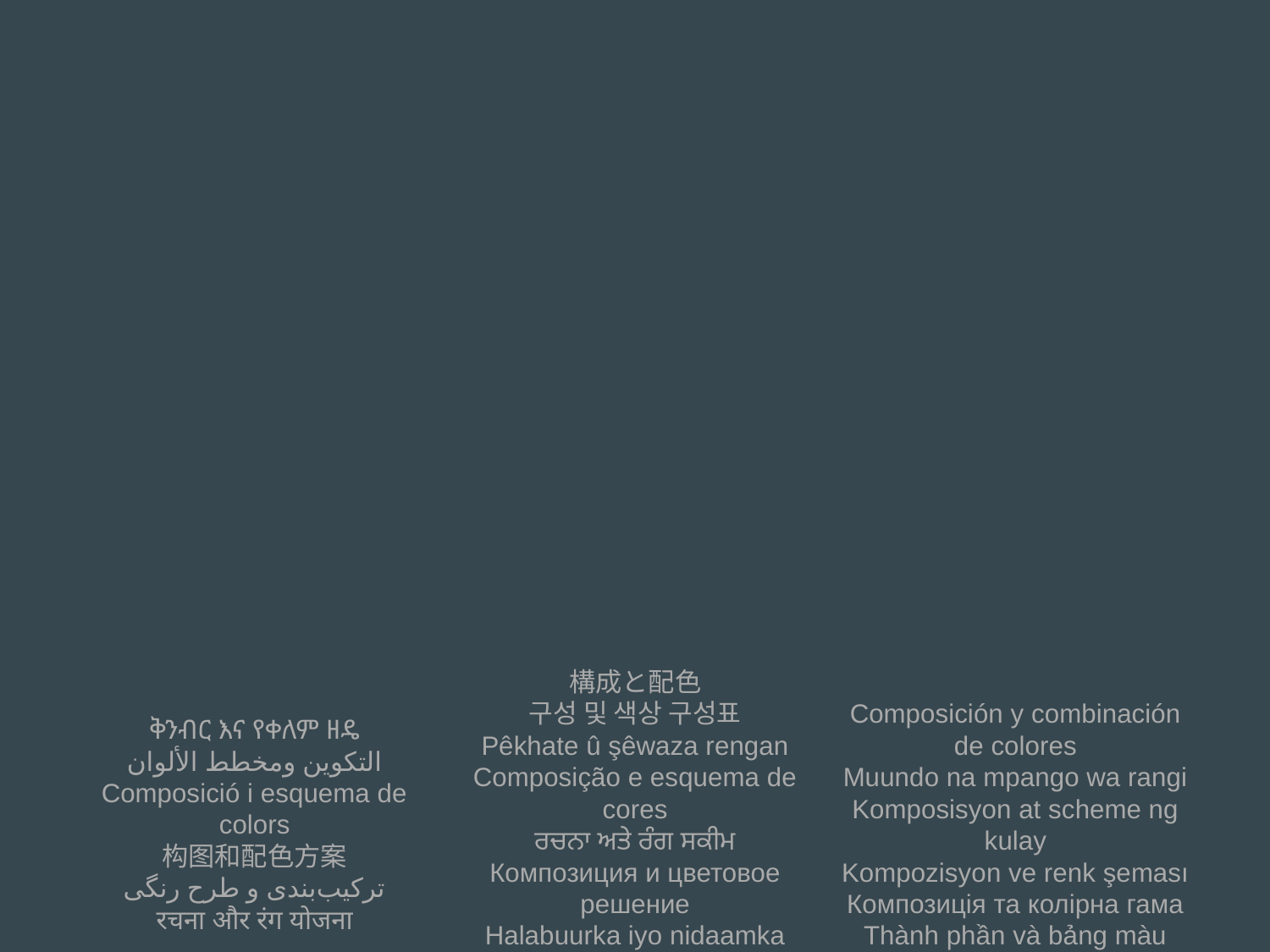

ቅንብር እና የቀለም ዘዴ
التكوين ومخطط الألوان
Composició i esquema de colors
构图和配色方案
ترکیب‌بندی و طرح رنگی
रचना और रंग योजना
構成と配色
구성 및 색상 구성표
Pêkhate û şêwaza rengan
Composição e esquema de cores
ਰਚਨਾ ਅਤੇ ਰੰਗ ਸਕੀਮ
Композиция и цветовое решение
Halabuurka iyo nidaamka midabka
Composición y combinación de colores
Muundo na mpango wa rangi
Komposisyon at scheme ng kulay
Kompozisyon ve renk şeması
Композиція та колірна гама
Thành phần và bảng màu